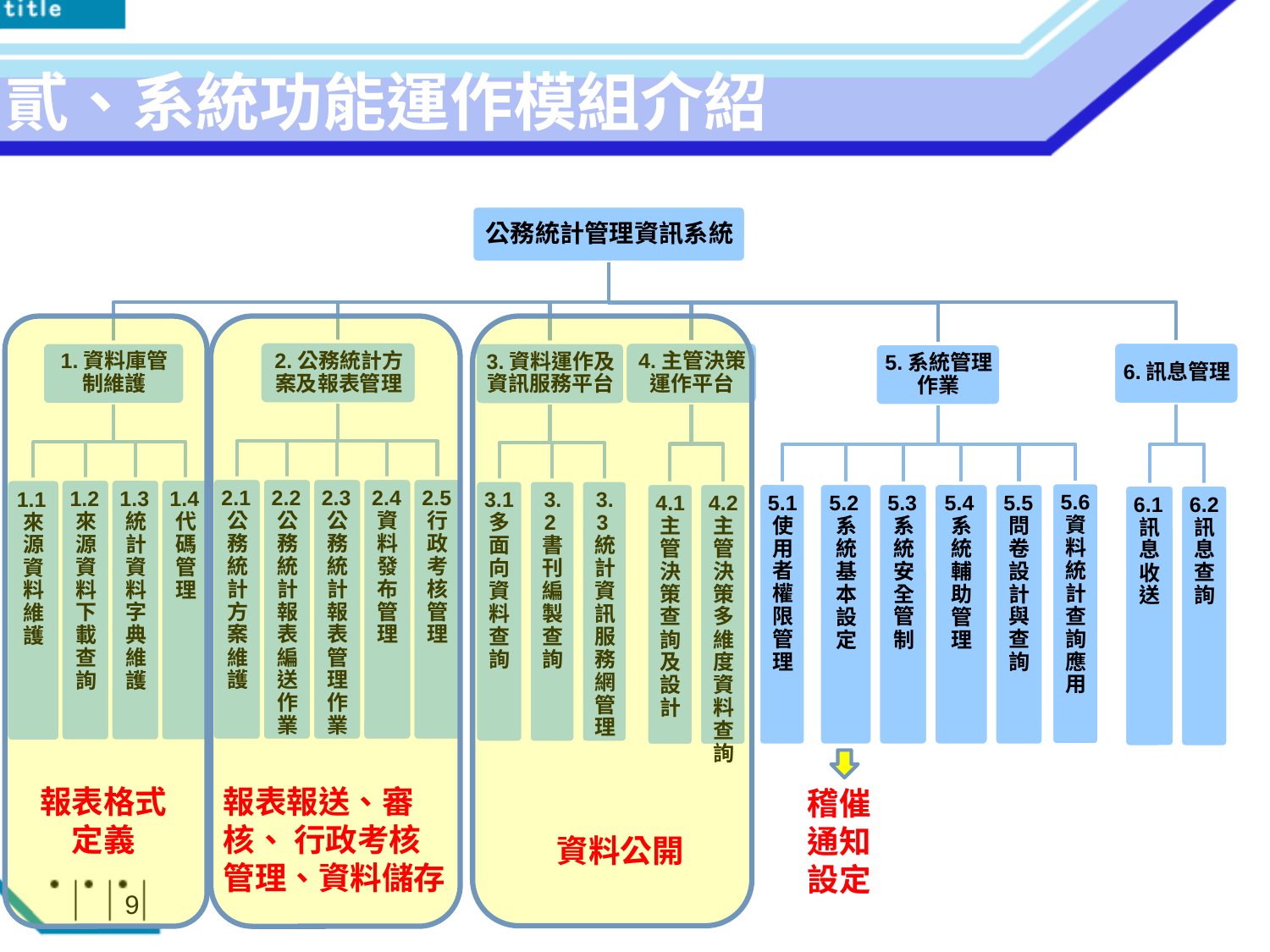

公務統計管理資訊系統
1.資料庫管制維護
1.1來源資料維護
1.2來源資料下載查詢
1.3統計資料字典維護
1.4代碼管理
2.公務統計方案及報表管理
2.1公務統計方案維護
2.2公務統計報表編送作業
2.3公務統計報表管理作業
2.4資料發布管理
2.5行政考核管理
3.資料運作及資訊服務平台
3.1多面向資料查詢
3.2書刊編製查詢
3.3統計資訊服務網管理
4.主管決策運作平台
4.1主管決策查詢及設計
4.2主管決策多維度資料查詢
5.系統管理作業
5.1使用者權限管理
5.2系統基本設定
5.3系統安全管制
5.4系統輔助管理
5.5問卷設計與查詢
5.6資料統計查詢應用
6.訊息管理
6.1訊息收送
6.2訊息查詢
# 貳、系統功能運作模組介紹

稽催
通知
設定
報表格式定義
報表報送、審核、 行政考核管理、資料儲存
資料公開
9